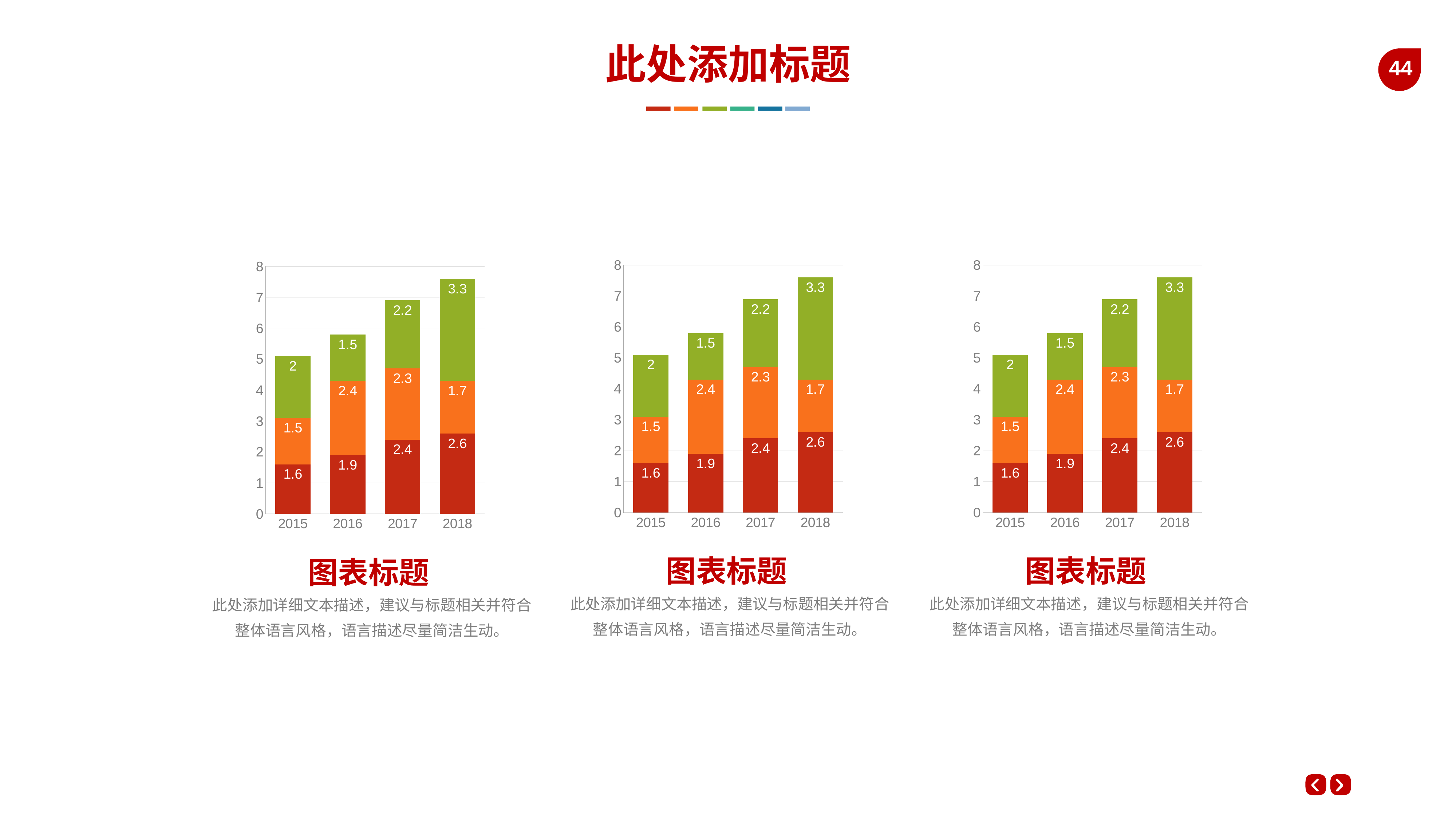

此处添加标题

### Chart

| Category | Category 1 | Category 2 | Category 3 |
|---|---|---|---|
| 2015 | 1.6 | 1.5 | 2.0 |
| 2016 | 1.9 | 2.4 | 1.5 |
| 2017 | 2.4 | 2.3 | 2.2 |
| 2018 | 2.6 | 1.7 | 3.3 |

### Chart

| Category | Category 1 | Category 2 | Category 3 |
|---|---|---|---|
| 2015 | 1.6 | 1.5 | 2.0 |
| 2016 | 1.9 | 2.4 | 1.5 |
| 2017 | 2.4 | 2.3 | 2.2 |
| 2018 | 2.6 | 1.7 | 3.3 |

### Chart

| Category | Category 1 | Category 2 | Category 3 |
|---|---|---|---|
| 2015 | 1.6 | 1.5 | 2.0 |
| 2016 | 1.9 | 2.4 | 1.5 |
| 2017 | 2.4 | 2.3 | 2.2 |
| 2018 | 2.6 | 1.7 | 3.3 |
图表标题
此处添加详细文本描述，建议与标题相关并符合整体语言风格，语言描述尽量简洁生动。
图表标题
此处添加详细文本描述，建议与标题相关并符合整体语言风格，语言描述尽量简洁生动。
图表标题
此处添加详细文本描述，建议与标题相关并符合整体语言风格，语言描述尽量简洁生动。